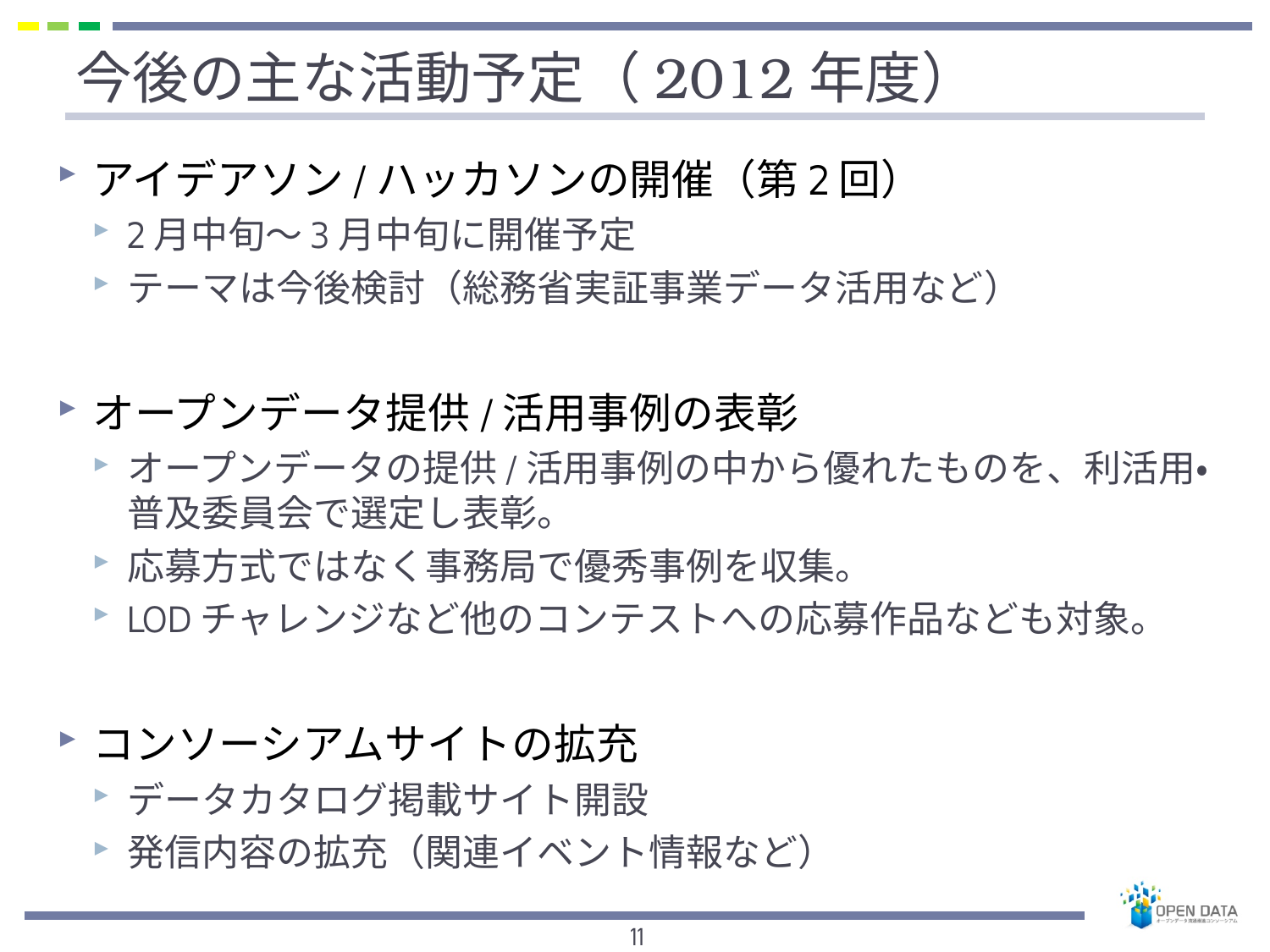

# 今後の主な活動予定（2012年度）
アイデアソン/ハッカソンの開催（第2回）
2月中旬～3月中旬に開催予定
テーマは今後検討（総務省実証事業データ活用など）

オープンデータ提供/活用事例の表彰
オープンデータの提供/活用事例の中から優れたものを、利活用・普及委員会で選定し表彰。
応募方式ではなく事務局で優秀事例を収集。
LODチャレンジなど他のコンテストへの応募作品なども対象。

コンソーシアムサイトの拡充
データカタログ掲載サイト開設
発信内容の拡充（関連イベント情報など）

11